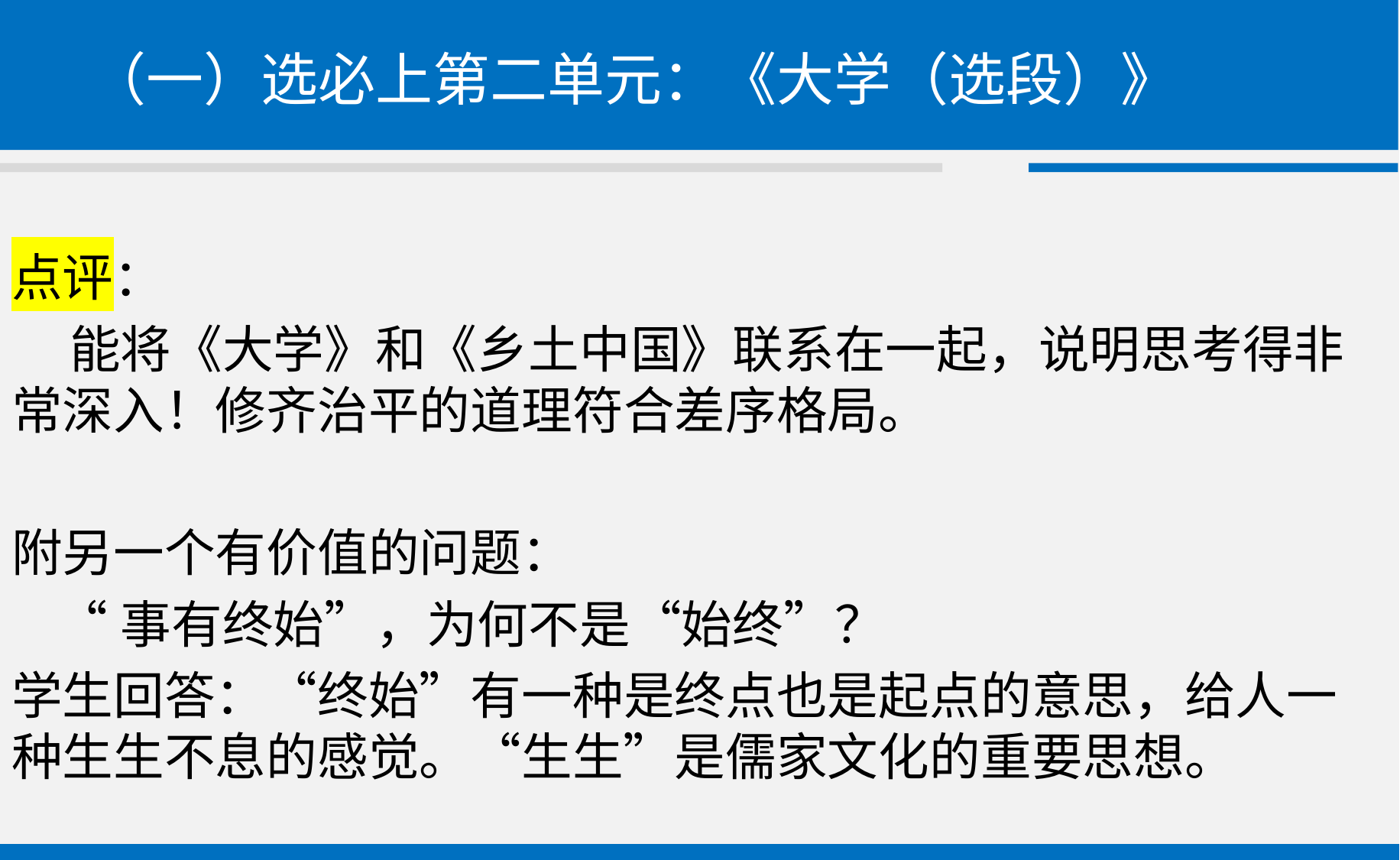

# （一）选必上第二单元：《大学（选段）》

点评：
    能将《大学》和《乡土中国》联系在一起，说明思考得非常深入！修齐治平的道理符合差序格局。

附另一个有价值的问题：
    “事有终始”，为何不是“始终”？
学生回答：“终始”有一种是终点也是起点的意思，给人一种生生不息的感觉。“生生”是儒家文化的重要思想。